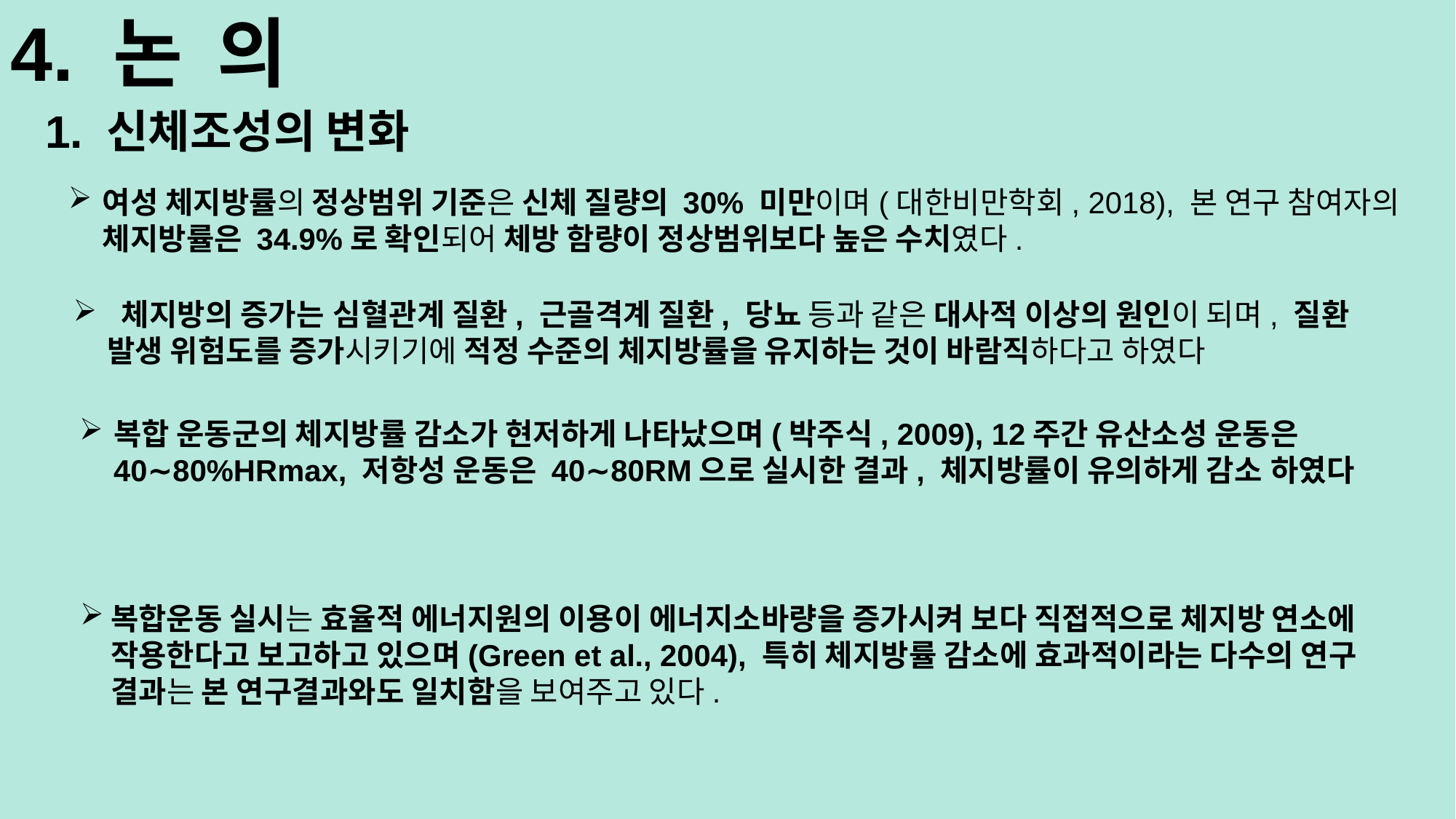

4. 논  의
1. 신체조성의 변화
여성 체지방률의 정상범위 기준은 신체 질량의 30% 미만이며(대한비만학회, 2018), 본 연구 참여자의 체지방률은 34.9%로 확인되어 체방 함량이 정상범위보다 높은 수치였다.
 체지방의 증가는 심혈관계 질환, 근골격계 질환, 당뇨 등과 같은 대사적 이상의 원인이 되며, 질환 발생 위험도를 증가시키기에 적정 수준의 체지방률을 유지하는 것이 바람직하다고 하였다
복합 운동군의 체지방률 감소가 현저하게 나타났으며(박주식, 2009), 12주간 유산소성 운동은 40∼80%HRmax, 저항성 운동은 40∼80RM으로 실시한 결과, 체지방률이 유의하게 감소 하였다
복합운동 실시는 효율적 에너지원의 이용이 에너지소바량을 증가시켜 보다 직접적으로 체지방 연소에 작용한다고 보고하고 있으며(Green et al., 2004), 특히 체지방률 감소에 효과적이라는 다수의 연구 결과는 본 연구결과와도 일치함을 보여주고 있다.